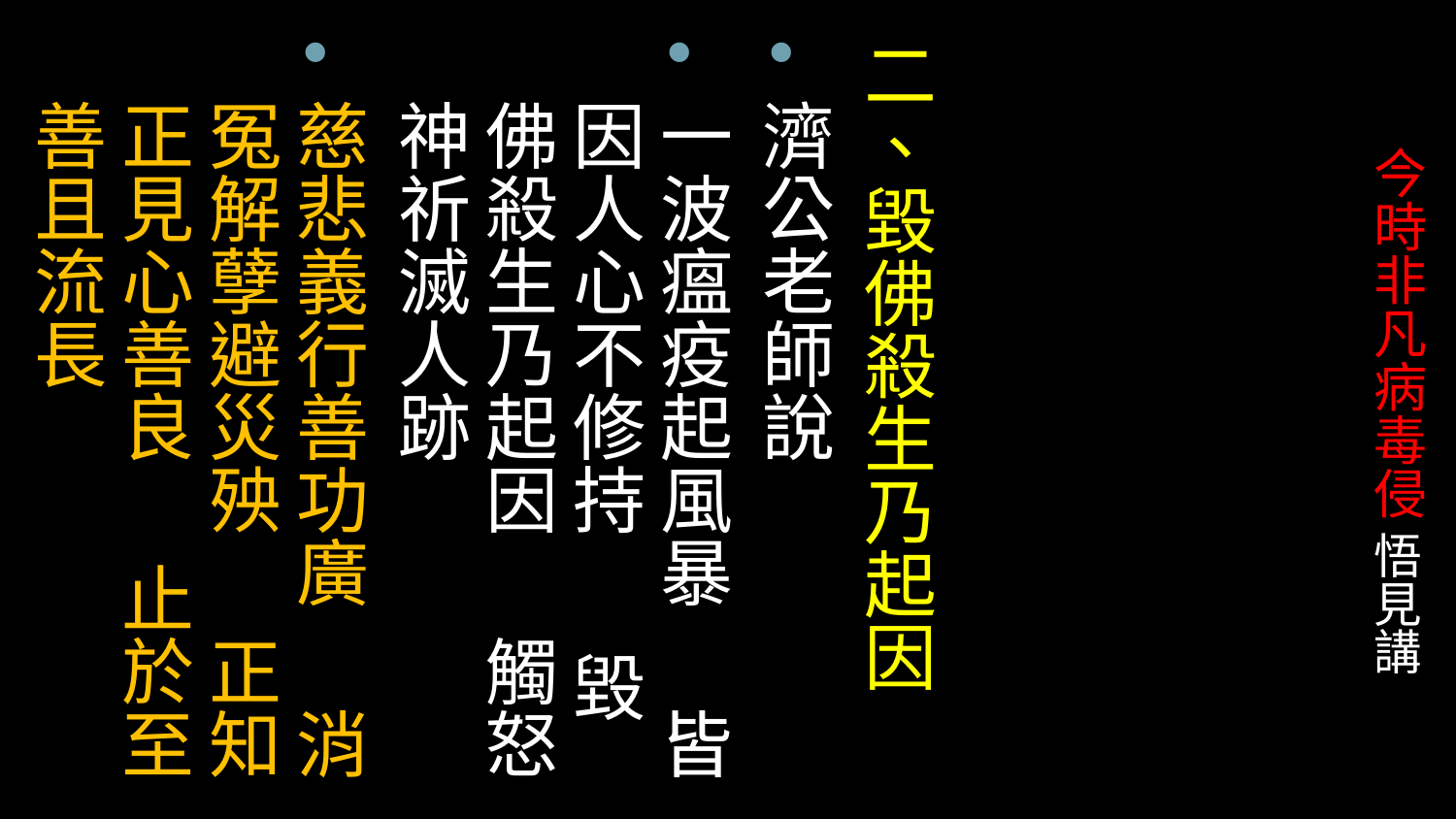

二、毀佛殺生乃起因
濟公老師說
一波瘟疫起風暴      皆因人心不修持       毀佛殺生乃起因      觸怒神祈滅人跡
慈悲義行善功廣      消冤解孽避災殃      正知正見心善良      止於至善且流長
# 今時非凡病毒侵 悟見講